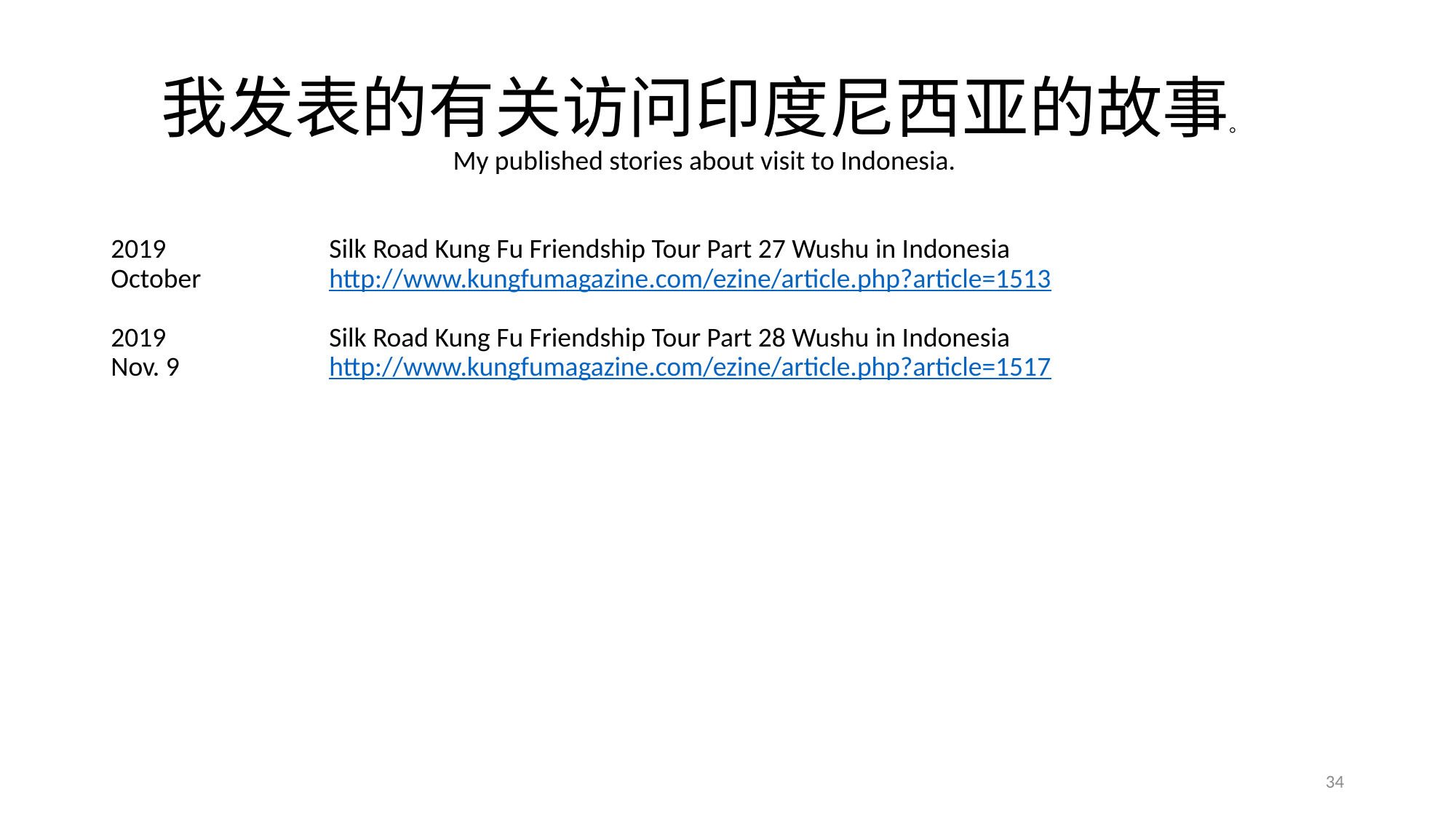

我发表的有关访问印度尼西亚的故事。
My published stories about visit to Indonesia.

2019		Silk Road Kung Fu Friendship Tour Part 27 Wushu in Indonesia
October		http://www.kungfumagazine.com/ezine/article.php?article=1513

2019 		Silk Road Kung Fu Friendship Tour Part 28 Wushu in Indonesia
Nov. 9		http://www.kungfumagazine.com/ezine/article.php?article=1517

34